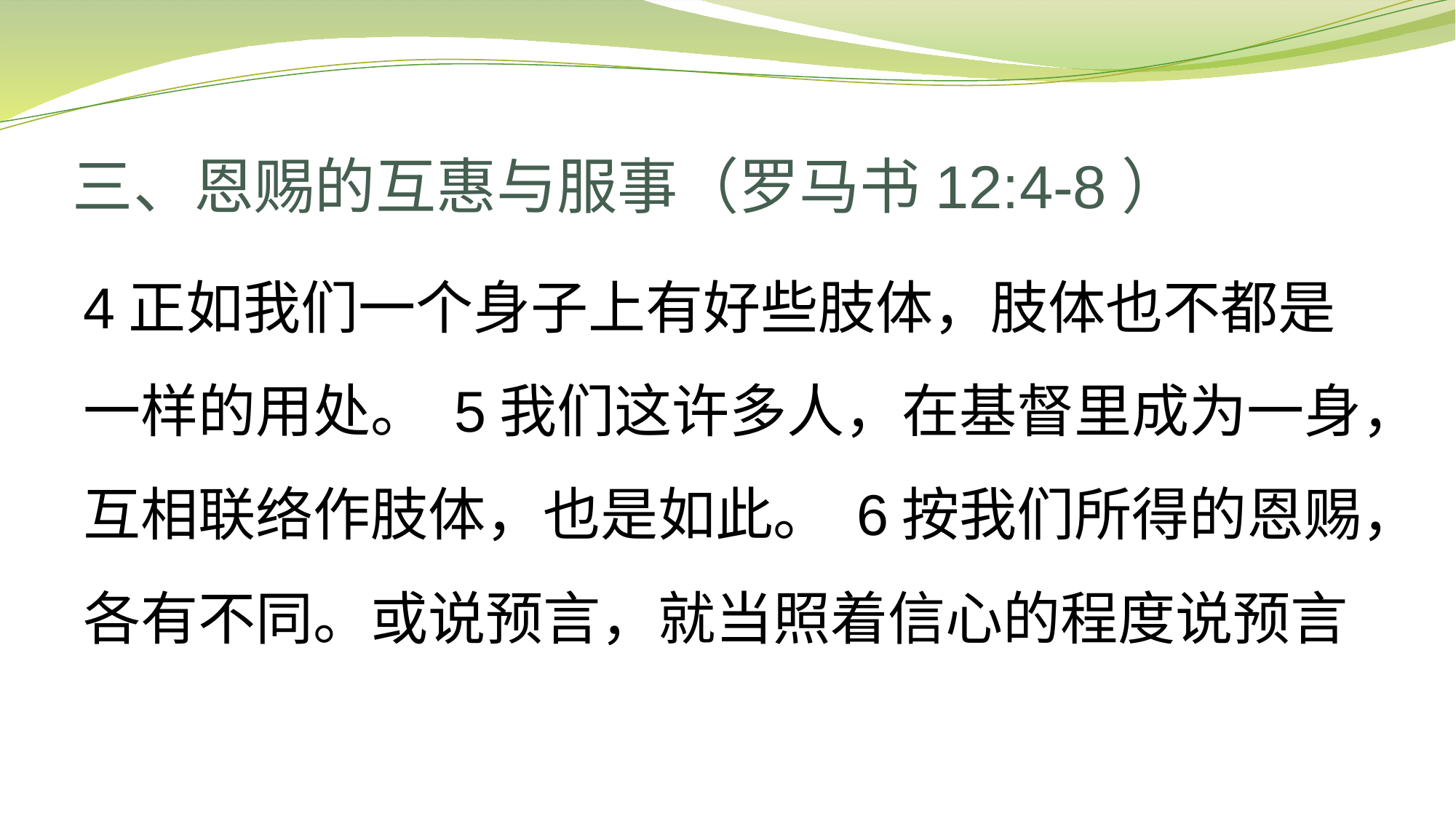

# 三、恩赐的互惠与服事（罗马书12:4-8）
4正如我们一个身子上有好些肢体，肢体也不都是一样的用处。 5我们这许多人，在基督里成为一身，互相联络作肢体，也是如此。 6按我们所得的恩赐，各有不同。或说预言，就当照着信心的程度说预言